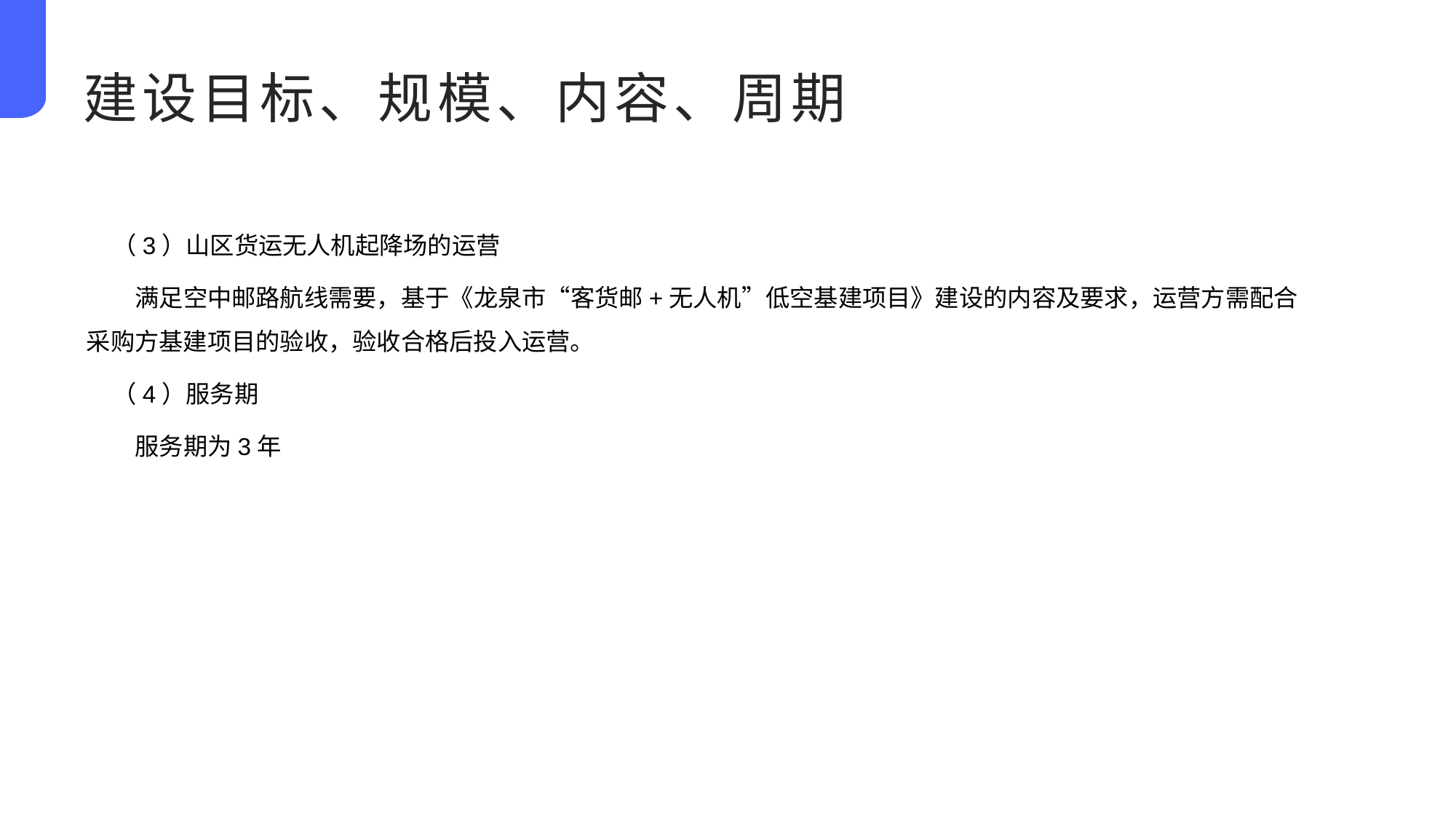

建设目标、规模、内容、周期
（3）山区货运无人机起降场的运营
满足空中邮路航线需要，基于《龙泉市“客货邮+无人机”低空基建项目》建设的内容及要求，运营方需配合采购方基建项目的验收，验收合格后投入运营。
（4）服务期
服务期为3年
6